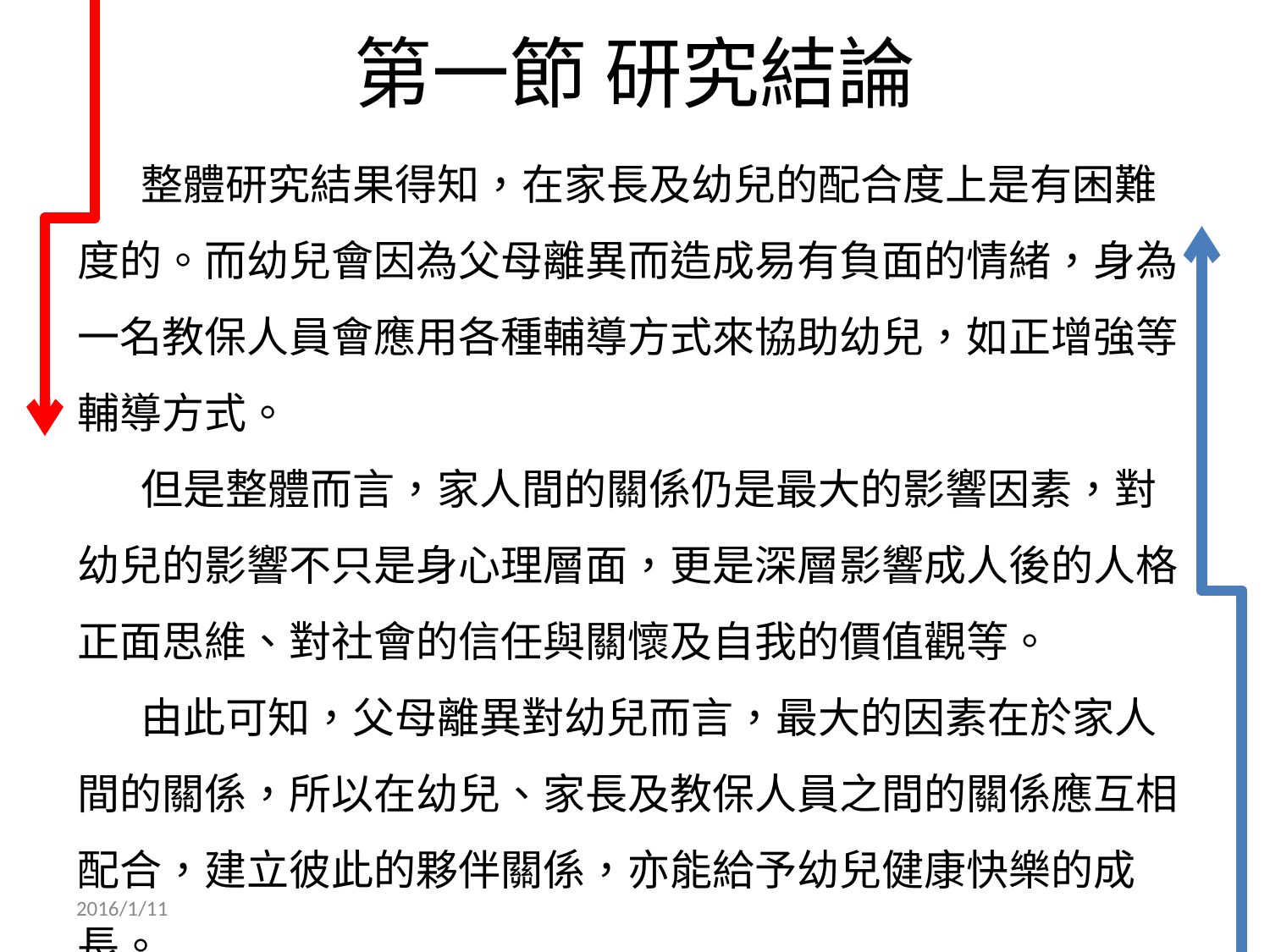

# 第一節 研究結論
整體研究結果得知，在家長及幼兒的配合度上是有困難度的。而幼兒會因為父母離異而造成易有負面的情緒，身為一名教保人員會應用各種輔導方式來協助幼兒，如正增強等輔導方式。
但是整體而言，家人間的關係仍是最大的影響因素，對幼兒的影響不只是身心理層面，更是深層影響成人後的人格正面思維、對社會的信任與關懷及自我的價值觀等。
由此可知，父母離異對幼兒而言，最大的因素在於家人間的關係，所以在幼兒、家長及教保人員之間的關係應互相配合，建立彼此的夥伴關係，亦能給予幼兒健康快樂的成長。
2016/1/11